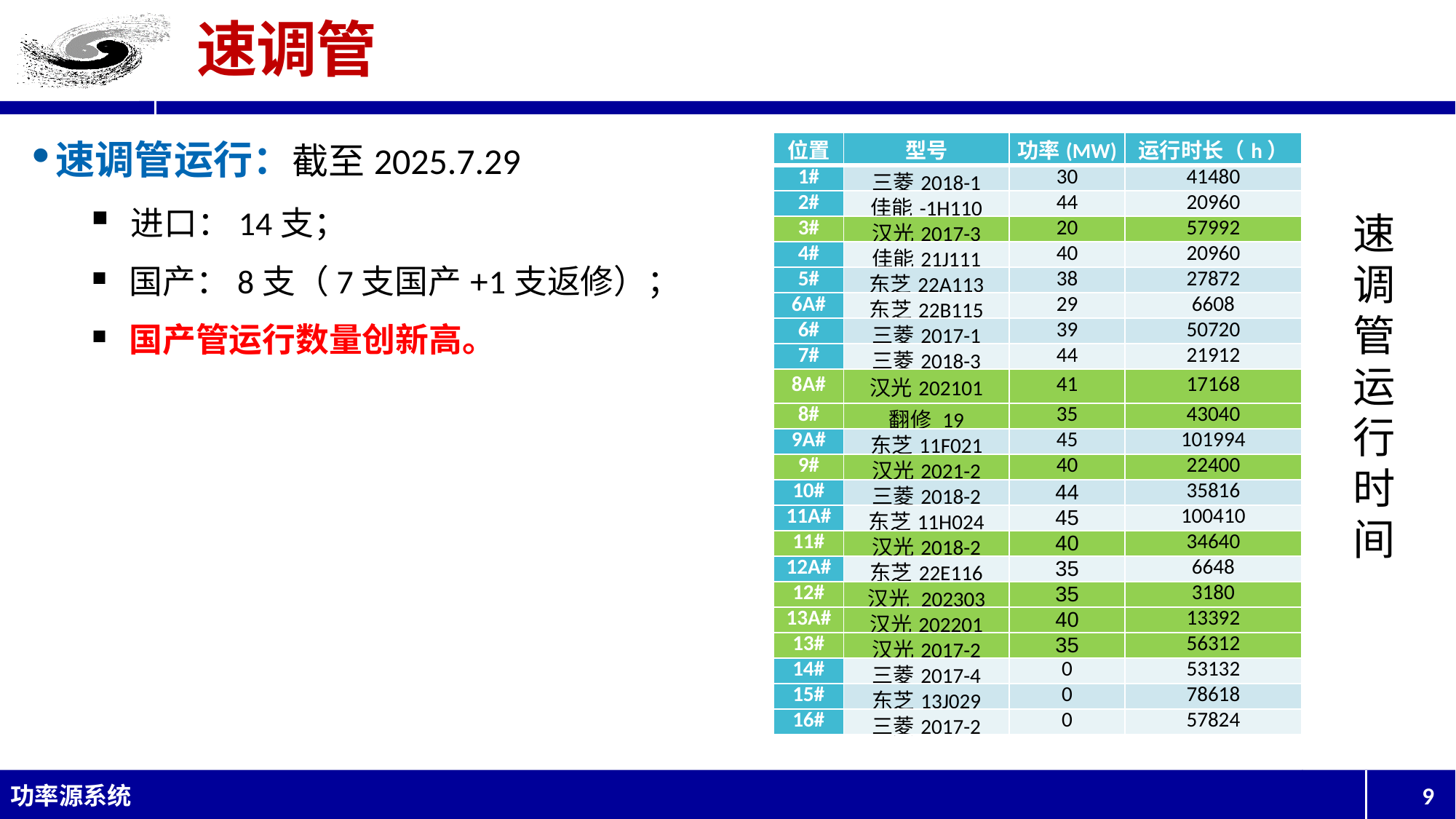

# 速调管
速调管运行：截至2025.7.29
 进口：14支；
 国产：8支（7支国产+1支返修）；
 国产管运行数量创新高。
| 位置 | 型号 | 功率(MW) | 运行时长（h） |
| --- | --- | --- | --- |
| 1# | 三菱2018-1 | 30 | 41480 |
| 2# | 佳能-1H110 | 44 | 20960 |
| 3# | 汉光2017-3 | 20 | 57992 |
| 4# | 佳能21J111 | 40 | 20960 |
| 5# | 东芝22A113 | 38 | 27872 |
| 6A# | 东芝22B115 | 29 | 6608 |
| 6# | 三菱2017-1 | 39 | 50720 |
| 7# | 三菱2018-3 | 44 | 21912 |
| 8A# | 汉光202101 | 41 | 17168 |
| 8# | 翻修 19 | 35 | 43040 |
| 9A# | 东芝11F021 | 45 | 101994 |
| 9# | 汉光2021-2 | 40 | 22400 |
| 10# | 三菱2018-2 | 44 | 35816 |
| 11A# | 东芝11H024 | 45 | 100410 |
| 11# | 汉光2018-2 | 40 | 34640 |
| 12A# | 东芝22E116 | 35 | 6648 |
| 12# | 汉光 202303 | 35 | 3180 |
| 13A# | 汉光202201 | 40 | 13392 |
| 13# | 汉光2017-2 | 35 | 56312 |
| 14# | 三菱2017-4 | 0 | 53132 |
| 15# | 东芝13J029 | 0 | 78618 |
| 16# | 三菱2017-2 | 0 | 57824 |

速调管运行时间